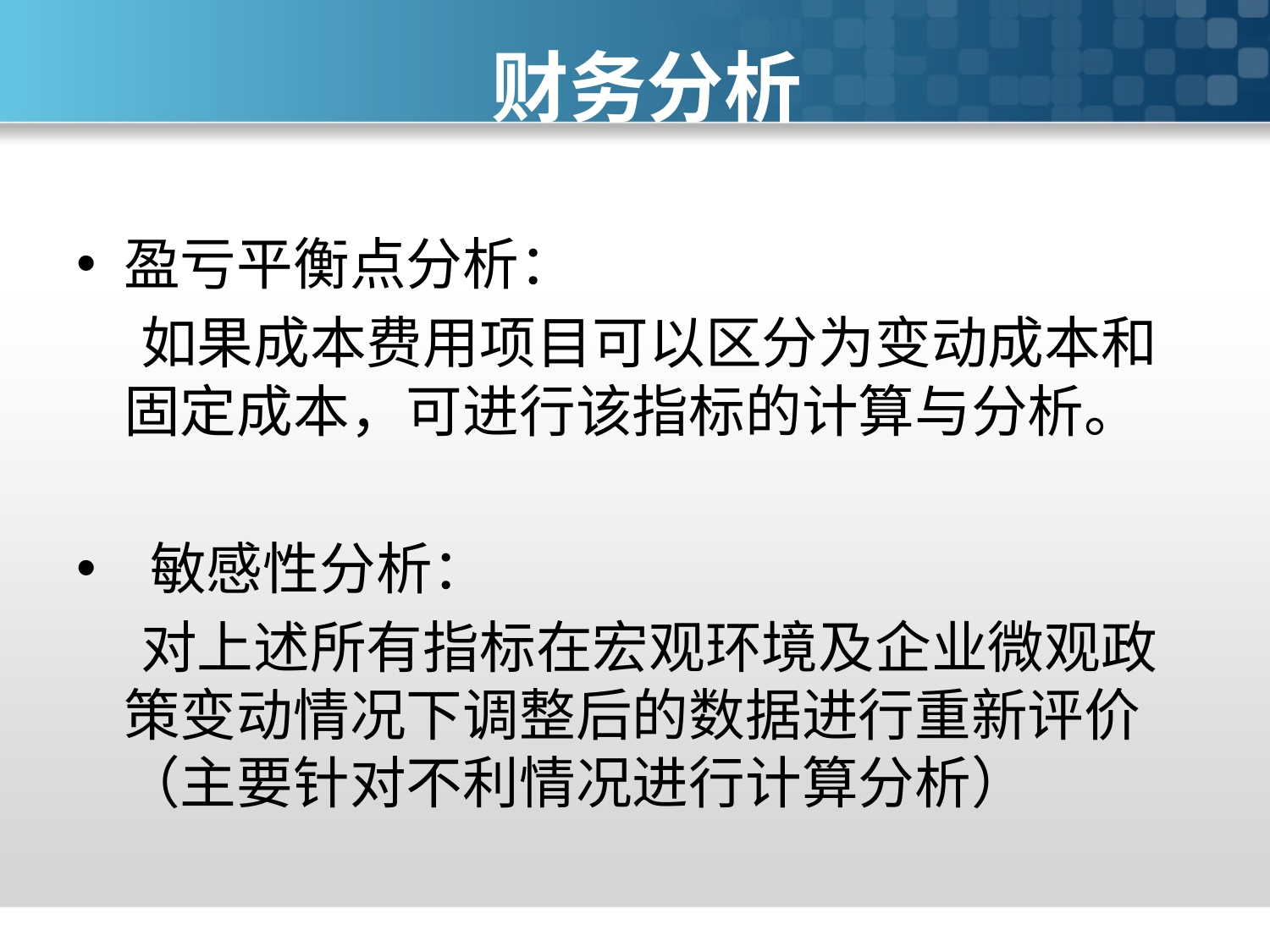

# 财务分析
盈亏平衡点分析：
    如果成本费用项目可以区分为变动成本和固定成本，可进行该指标的计算与分析。

 敏感性分析：
    对上述所有指标在宏观环境及企业微观政策变动情况下调整后的数据进行重新评价（主要针对不利情况进行计算分析）